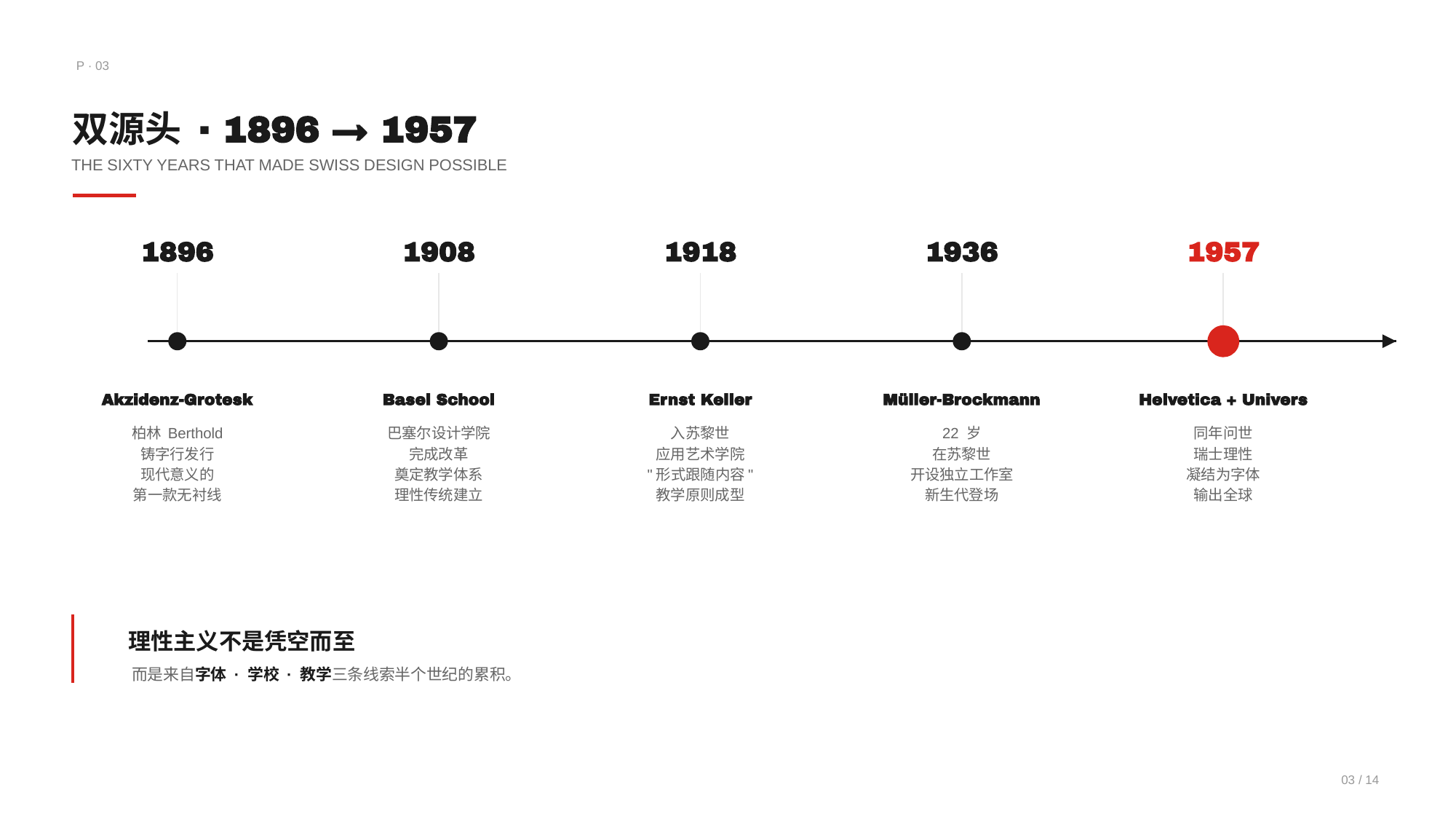

P · 03
双源头 · 1896 → 1957
THE SIXTY YEARS THAT MADE SWISS DESIGN POSSIBLE

1896

Akzidenz-Grotesk
柏林 Berthold
铸字行发行
现代意义的
第一款无衬线
1908

Basel School
巴塞尔设计学院
完成改革
奠定教学体系
理性传统建立
1918

Ernst Keller
入苏黎世
应用艺术学院
"形式跟随内容"
教学原则成型
1936

Müller-Brockmann
22 岁
在苏黎世
开设独立工作室
新生代登场
1957

Helvetica + Univers
同年问世
瑞士理性
凝结为字体
输出全球

理性主义不是凭空而至
而是来自字体 · 学校 · 教学三条线索半个世纪的累积。
03 / 14